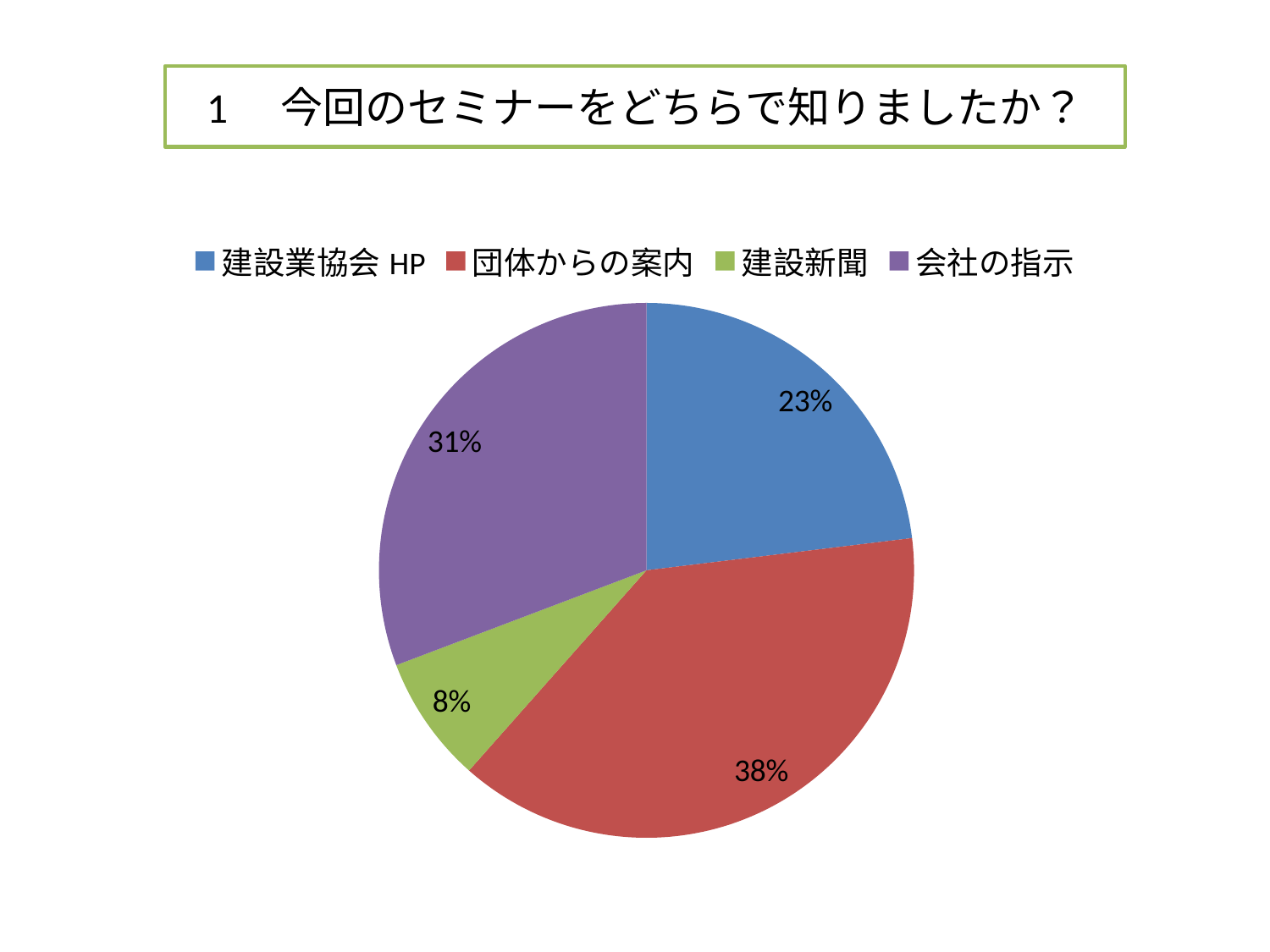

# 1　今回のセミナーをどちらで知りましたか？

### Chart

| Category | 売上高 |
|---|---|
| 建設業協会HP | 3.0 |
| 団体からの案内 | 5.0 |
| 建設新聞 | 1.0 |
| 会社の指示 | 4.0 |